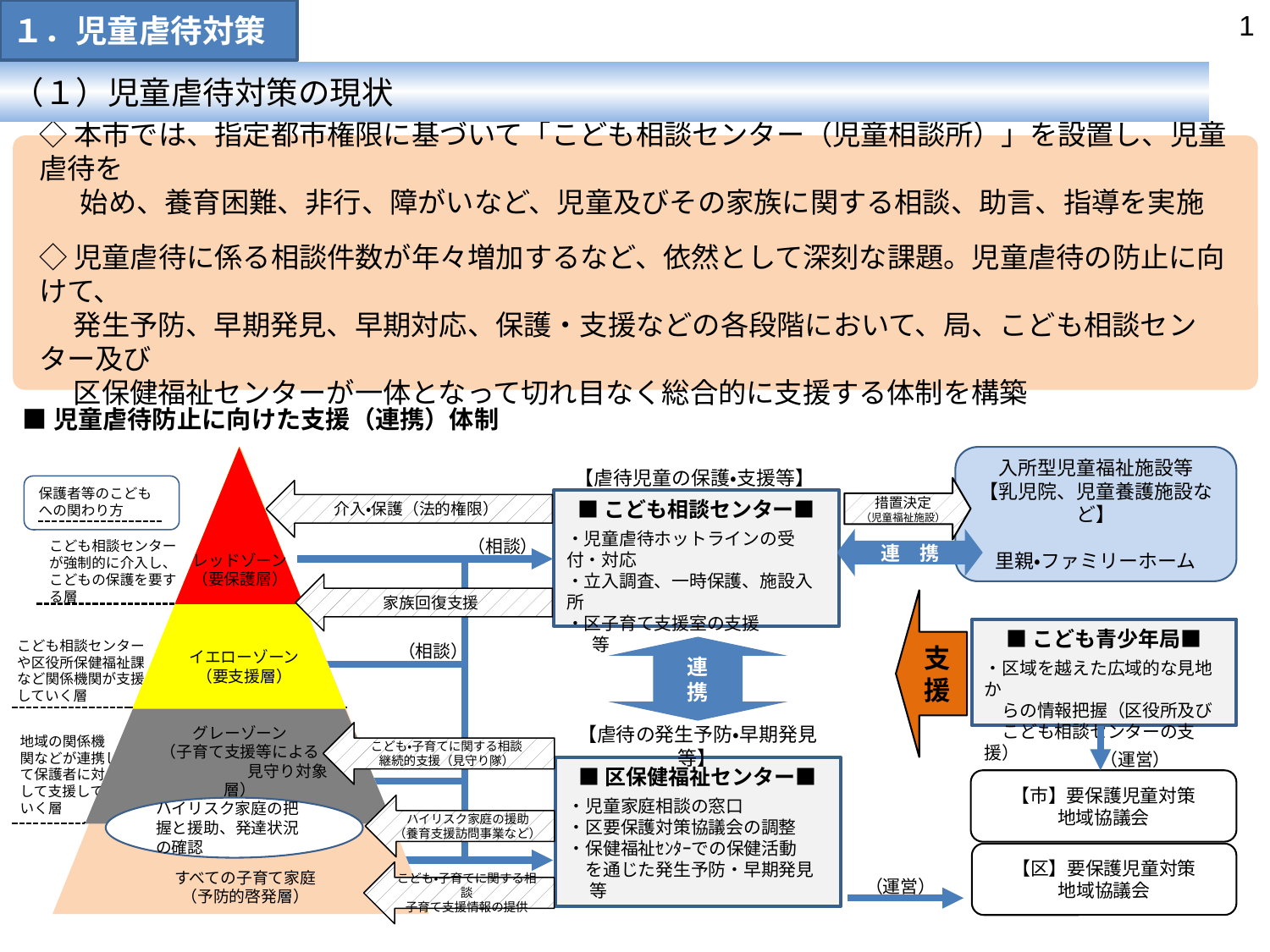

１．児童虐待対策
1
（１）児童虐待対策の現状
◇本市では、指定都市権限に基づいて「こども相談センター（児童相談所）」を設置し、児童虐待を
 　始め、養育困難、非行、障がいなど、児童及びその家族に関する相談、助言、指導を実施

◇児童虐待に係る相談件数が年々増加するなど、依然として深刻な課題。児童虐待の防止に向けて、
　 発生予防、早期発見、早期対応、保護・支援などの各段階において、局、こども相談センター及び
　 区保健福祉センターが一体となって切れ目なく総合的に支援する体制を構築
■児童虐待防止に向けた支援（連携）体制

レッドゾーン
（要保護層）
イエローゾーン
（要支援層）

グレーゾーン
（子育て支援等による
　　　　　　見守り対象層）
ハイリスク家庭の把握と援助、発達状況の確認

すべての子育て家庭
（予防的啓発層）
入所型児童福祉施設等
【乳児院、児童養護施設など】

里親・ファミリーホーム
【虐待児童の保護・支援等】

措置決定
（児童福祉施設）
介入・保護（法的権限）
保護者等のこどもへの関わり方
■こども相談センター■

・児童虐待ホットラインの受付・対応
・立入調査、一時保護、施設入所
・区子育て支援室の支援　　　　  等
（相談）
連　携
こども相談センターが強制的に介入し、こどもの保護を要する層
家族回復支援
支援
■こども青少年局■

・区域を越えた広域的な見地か
　らの情報把握（区役所及び
　こども相談センターの支援）
（相談）
連
携
こども相談センターや区役所保健福祉課など関係機関が支援していく層
こども・子育てに関する相談
継続的支援（見守り隊）
【虐待の発生予防・早期発見等】
（運営）
地域の関係機
関などが連携し
て保護者に対
して支援して
いく層
■区保健福祉センター■

・児童家庭相談の窓口
・区要保護対策協議会の調整
・保健福祉ｾﾝﾀｰでの保健活動
　を通じた発生予防・早期発見　 等
【市】要保護児童対策
地域協議会
ハイリスク家庭の援助
（養育支援訪問事業など）
【区】要保護児童対策
地域協議会
こども・子育てに関する相談
子育て支援情報の提供
（運営）